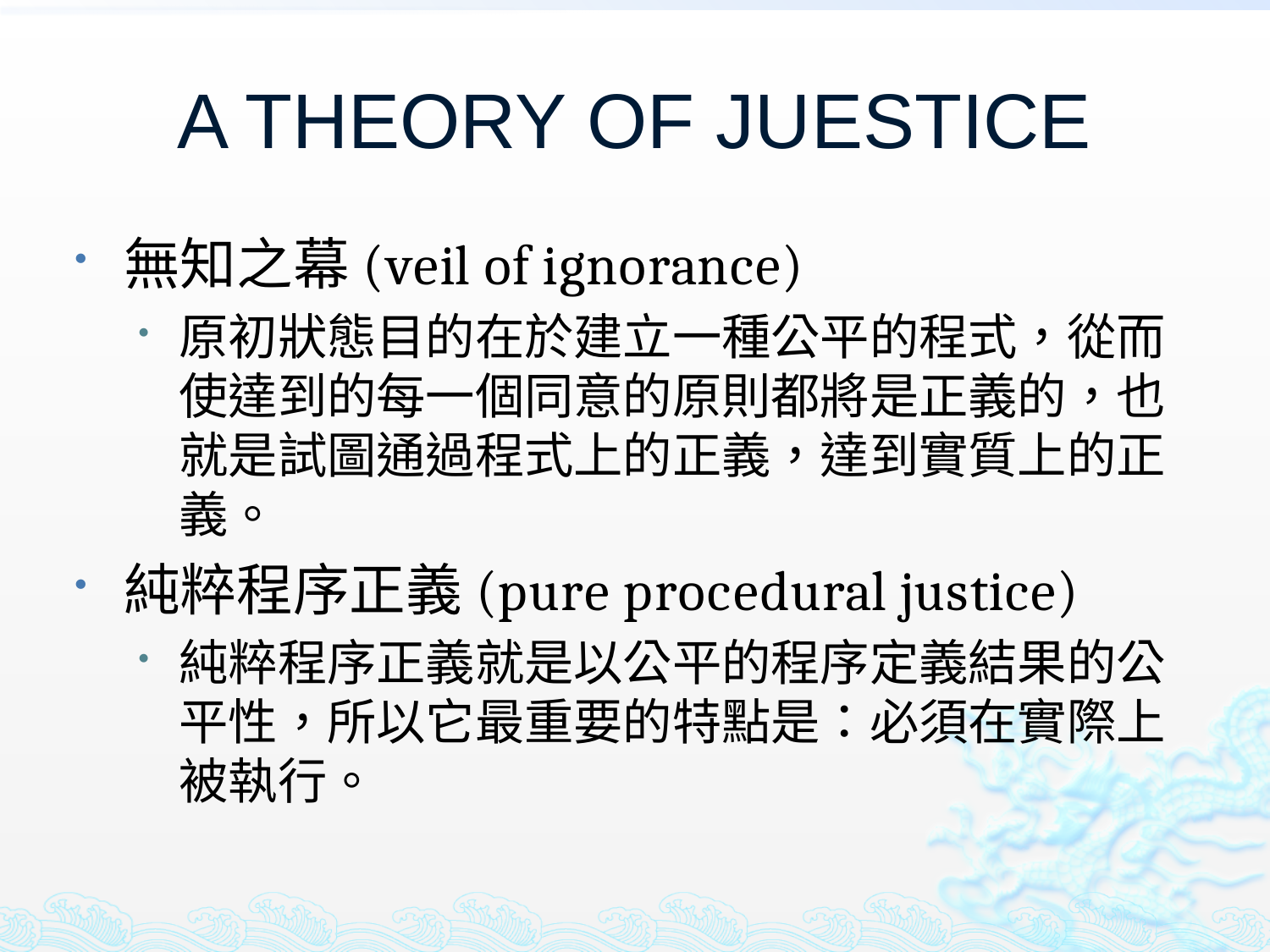

# A THEORY OF JUESTICE
無知之幕(veil of ignorance)
原初狀態目的在於建立一種公平的程式，從而使達到的每一個同意的原則都將是正義的，也就是試圖通過程式上的正義，達到實質上的正義。
純粹程序正義(pure procedural justice)
純粹程序正義就是以公平的程序定義結果的公平性，所以它最重要的特點是：必須在實際上被執行。